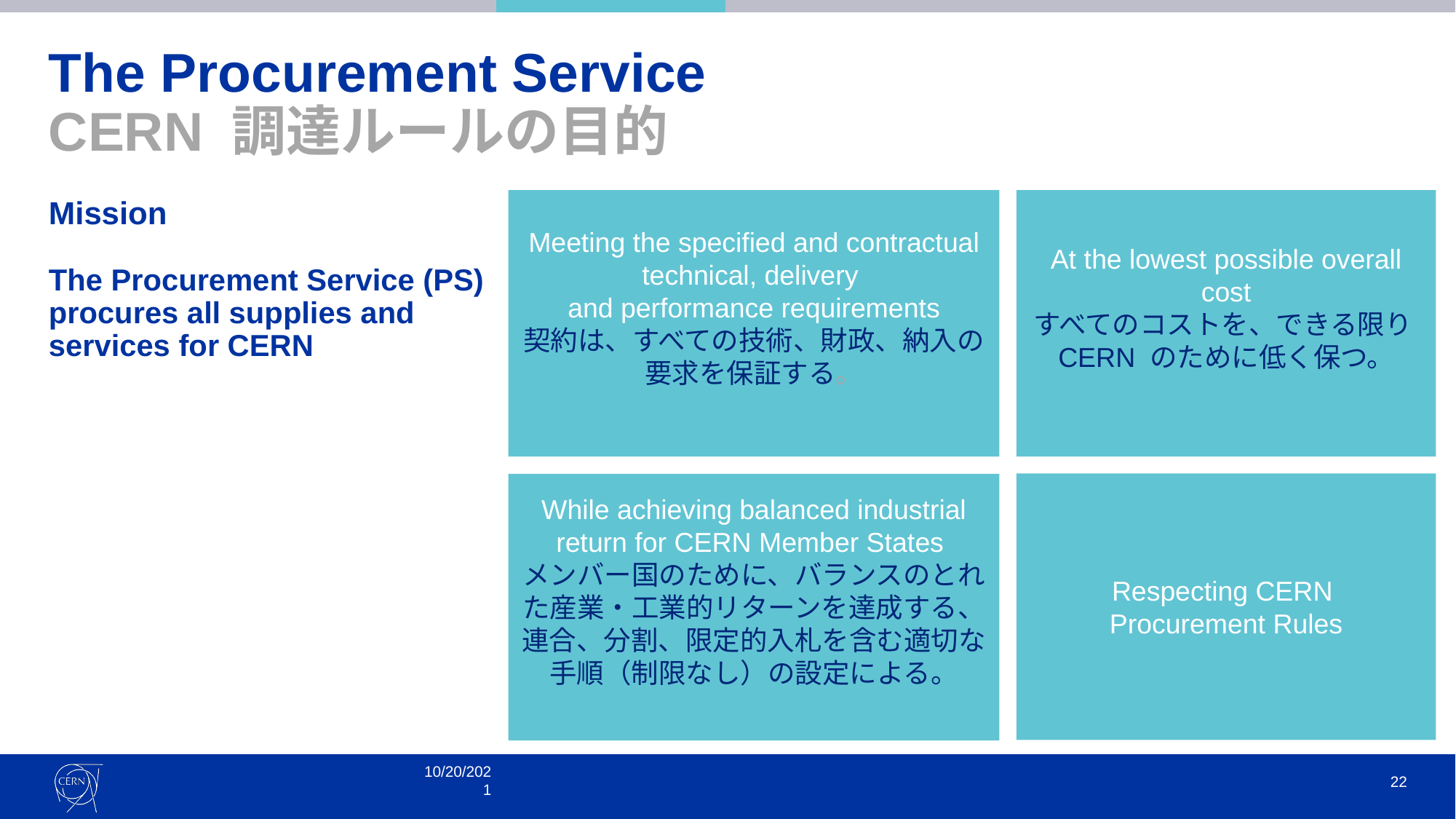

# The Procurement Service CERN 調達ルールの目的
Meeting the specified and contractual technical, delivery
and performance requirements
契約は、すべての技術、財政、納入の要求を保証する。

At the lowest possible overall cost
すべてのコストを、できる限りCERN のために低く保つ。

Mission
The Procurement Service (PS) procures all supplies and services for CERN

Respecting CERN
Procurement Rules
While achieving balanced industrial return for CERN Member States
メンバー国のために、バランスのとれた産業・工業的リターンを達成する、
連合、分割、限定的入札を含む適切な手順（制限なし）の設定による。

10/20/2021
22